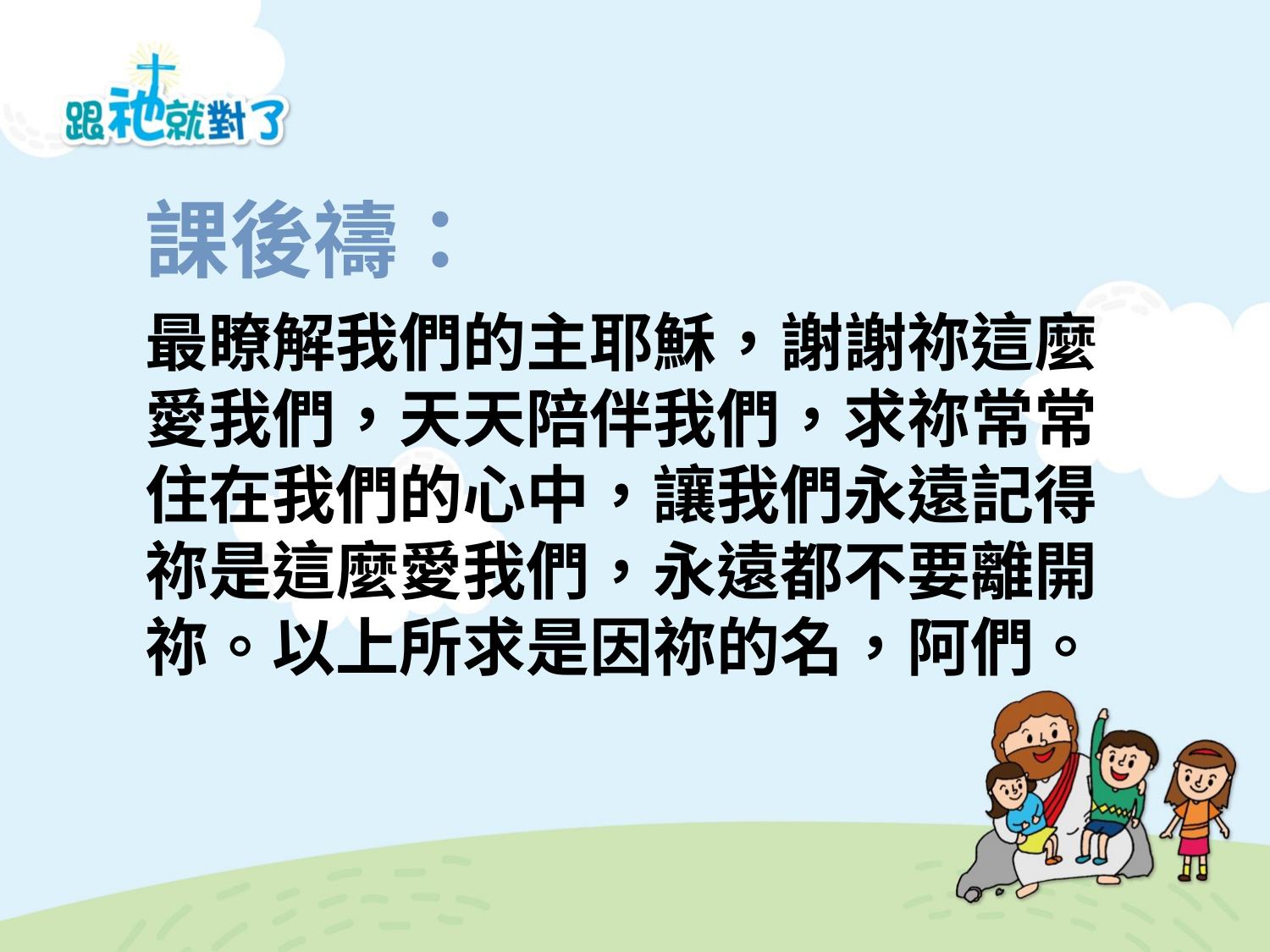

課後禱：
最瞭解我們的主耶穌，謝謝祢這麼愛我們，天天陪伴我們，求祢常常住在我們的心中，讓我們永遠記得祢是這麼愛我們，永遠都不要離開祢。以上所求是因祢的名，阿們。